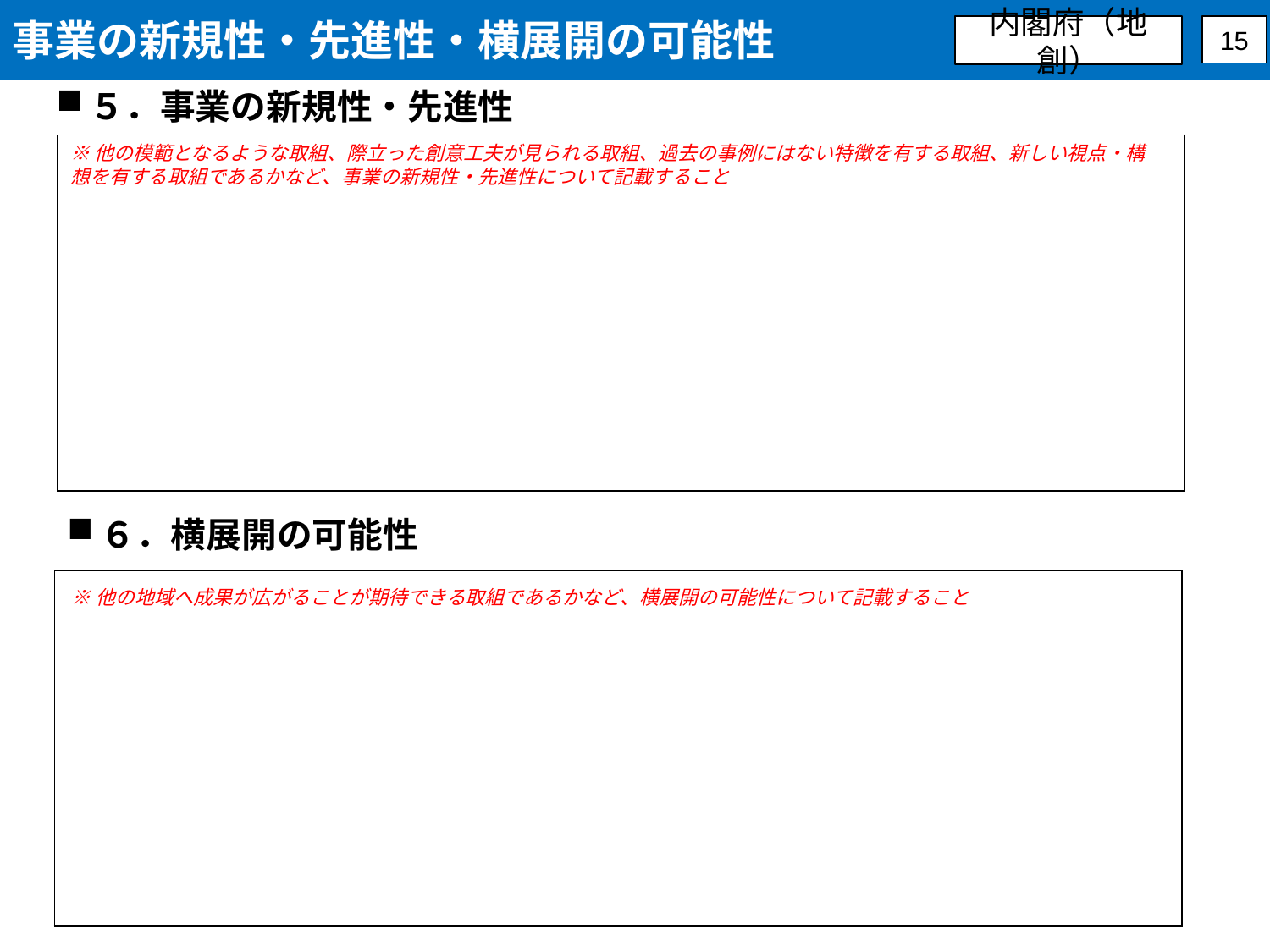

事業の新規性・先進性・横展開の可能性
内閣府（地創）
15
５．事業の新規性・先進性
|  |
| --- |
※他の模範となるような取組、際立った創意工夫が見られる取組、過去の事例にはない特徴を有する取組、新しい視点・構想を有する取組であるかなど、事業の新規性・先進性について記載すること
６．横展開の可能性
|  |
| --- |
※他の地域へ成果が広がることが期待できる取組であるかなど、横展開の可能性について記載すること